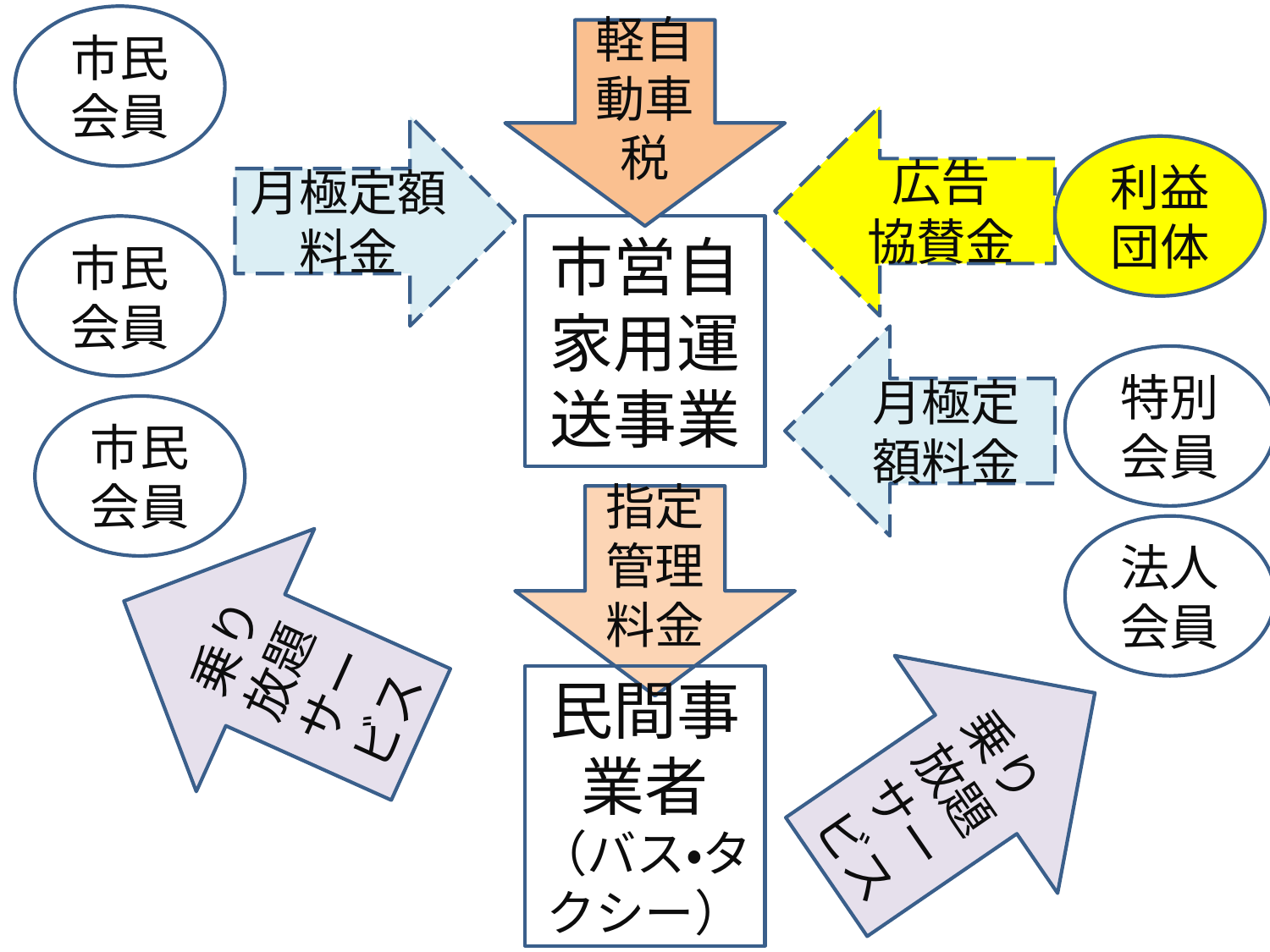

市民会員
軽自動車税
広告
協賛金
月極定額料金
利益
団体
市民会員
市営自家用運送事業
月極定額料金
特別会員
市民会員
指定管理料金
乗り放題サービス
法人会員
乗り放題サービス
民間事業者
（バス・タクシー）